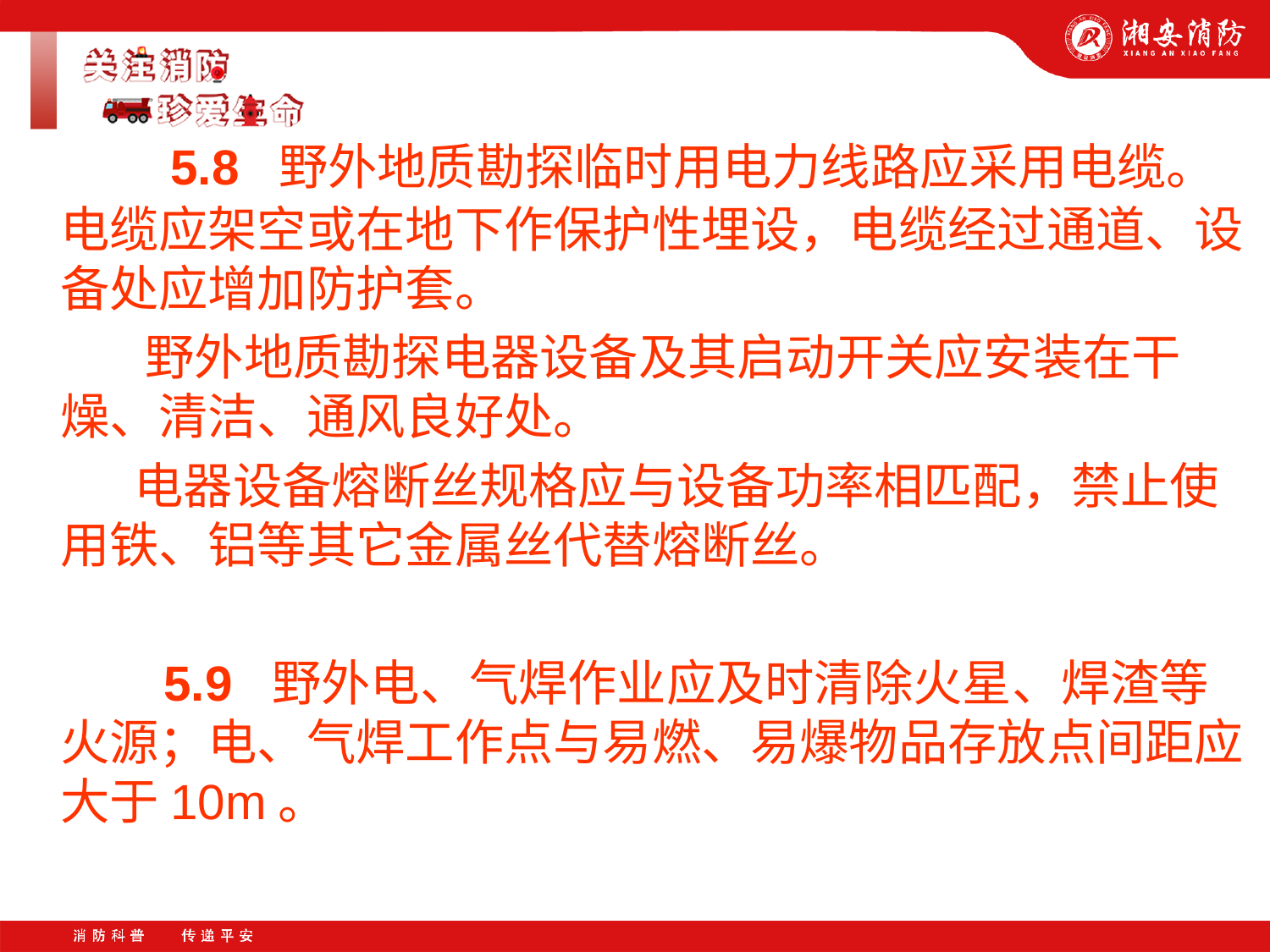

5.8  野外地质勘探临时用电力线路应采用电缆。电缆应架空或在地下作保护性埋设，电缆经过通道、设备处应增加防护套。
           野外地质勘探电器设备及其启动开关应安装在干燥、清洁、通风良好处。
          电器设备熔断丝规格应与设备功率相匹配，禁止使用铁、铝等其它金属丝代替熔断丝。

           5.9  野外电、气焊作业应及时清除火星、焊渣等火源；电、气焊工作点与易燃、易爆物品存放点间距应大于10m。